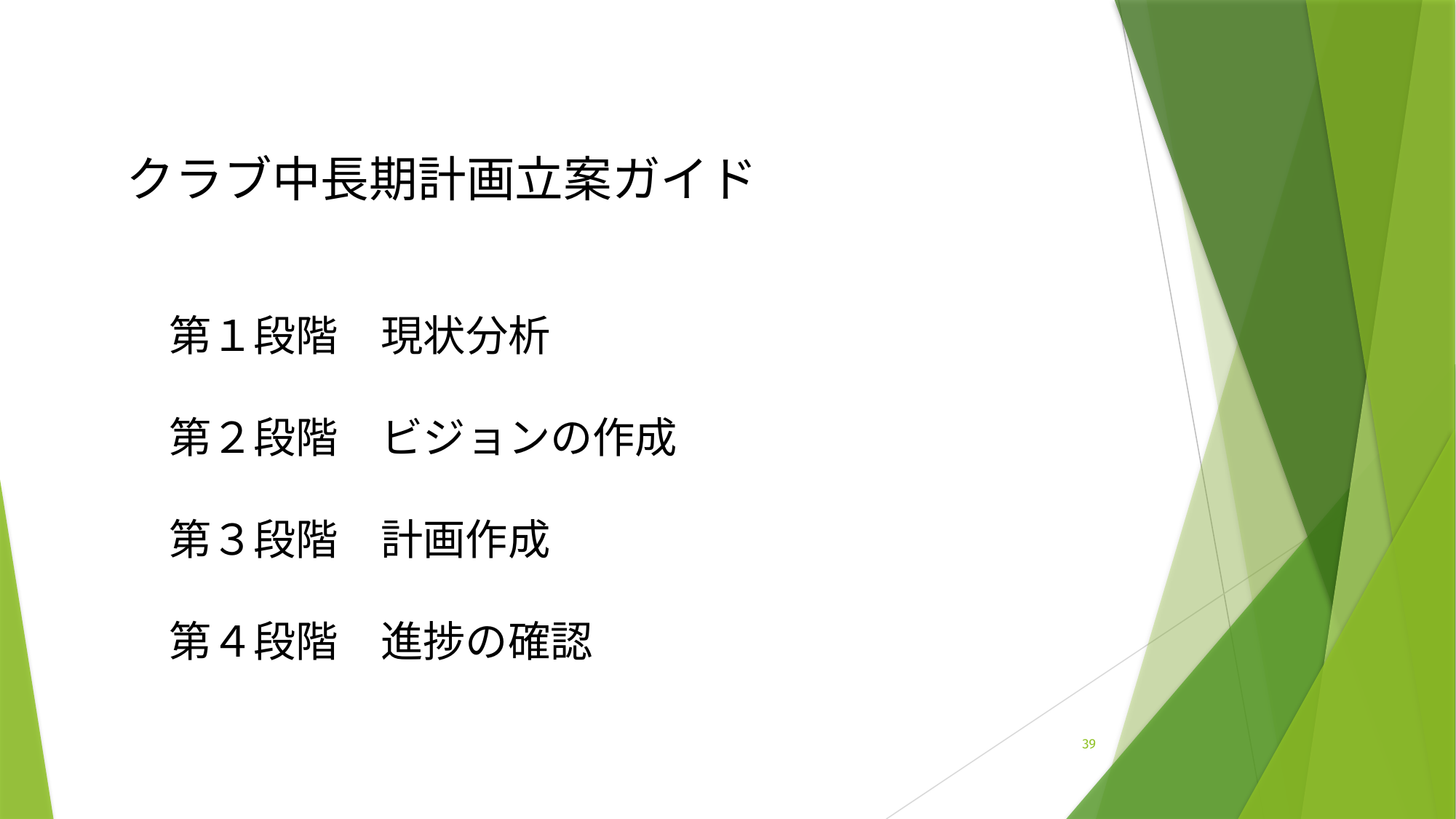

クラブ中長期計画立案ガイド

　第１段階　現状分析

　第２段階　ビジョンの作成

　第３段階　計画作成

　第４段階　進捗の確認
39